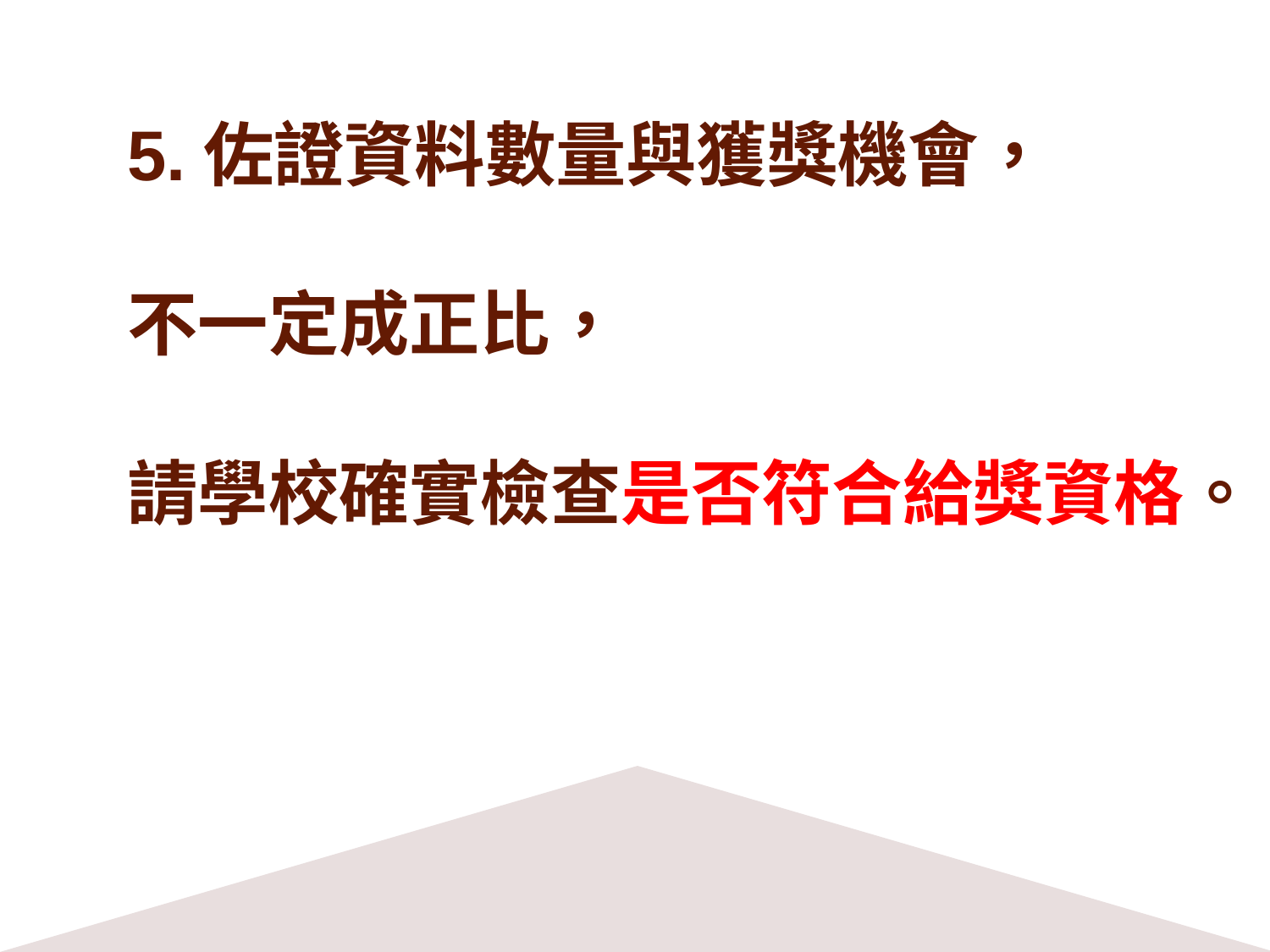

5.佐證資料數量與獲獎機會，

不一定成正比，

請學校確實檢查是否符合給獎資格。